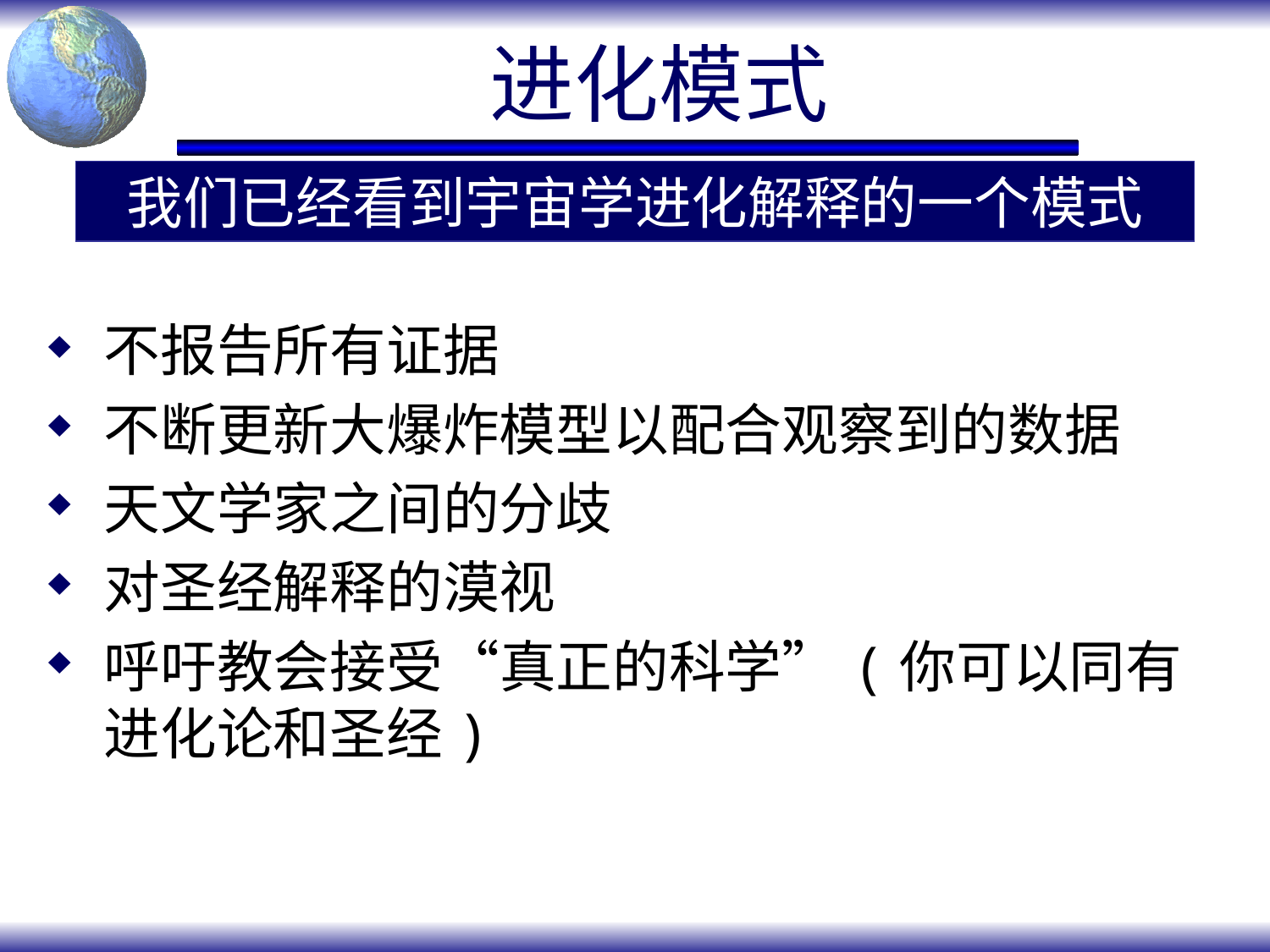

# 进化模式
我们已经看到宇宙学进化解释的一个模式
不报告所有证据
不断更新大爆炸模型以配合观察到的数据
天文学家之间的分歧
对圣经解释的漠视
呼吁教会接受“真正的科学”(你可以同有进化论和圣经)